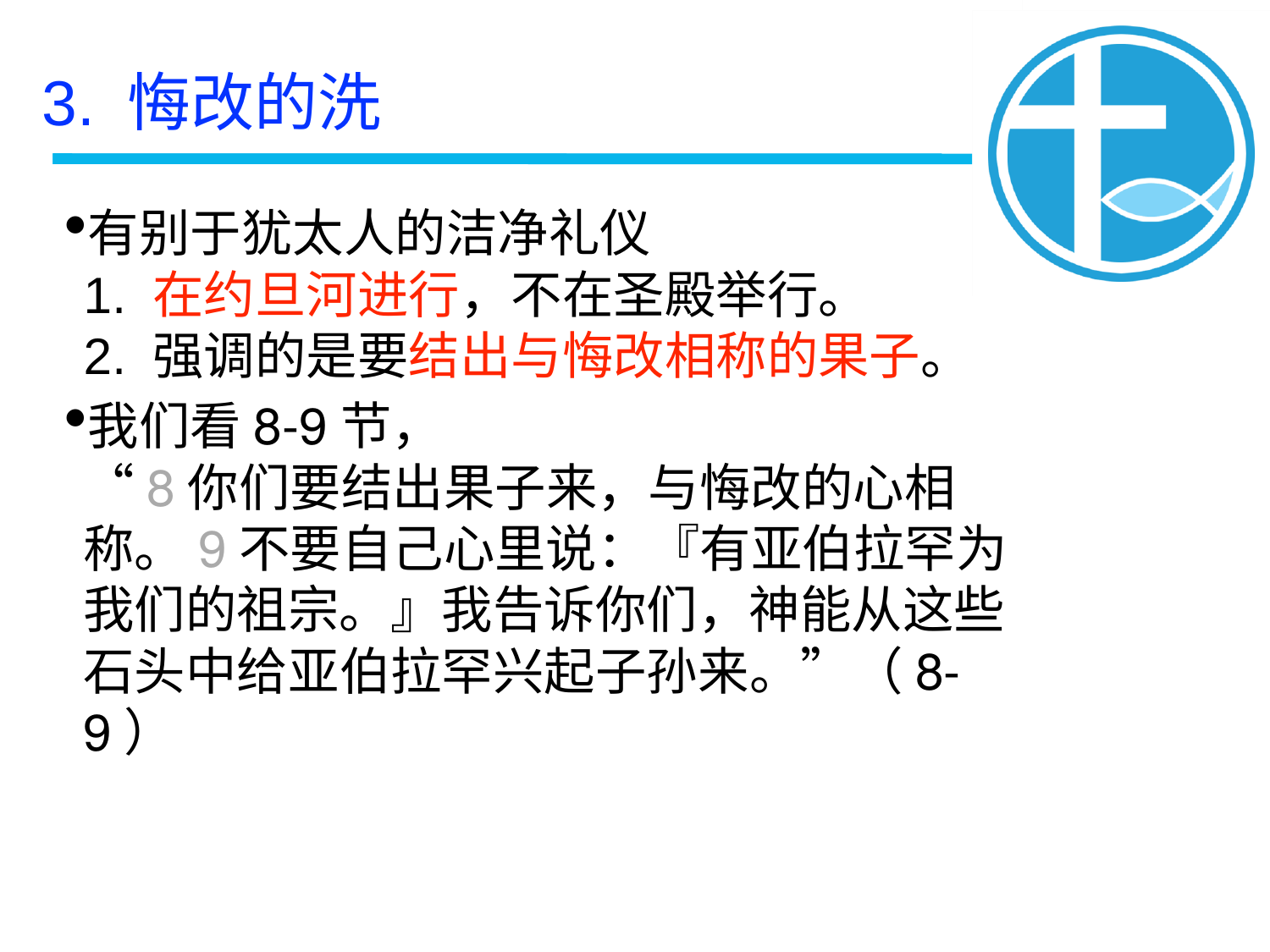

3. 悔改的洗
有别于犹太人的洁净礼仪
1. 在约旦河进行，不在圣殿举行。
2. 强调的是要结出与悔改相称的果子。
我们看8-9节，
“8你们要结出果子来，与悔改的心相称。9不要自己心里说：『有亚伯拉罕为我们的祖宗。』我告诉你们，神能从这些石头中给亚伯拉罕兴起子孙来。”（8-9）